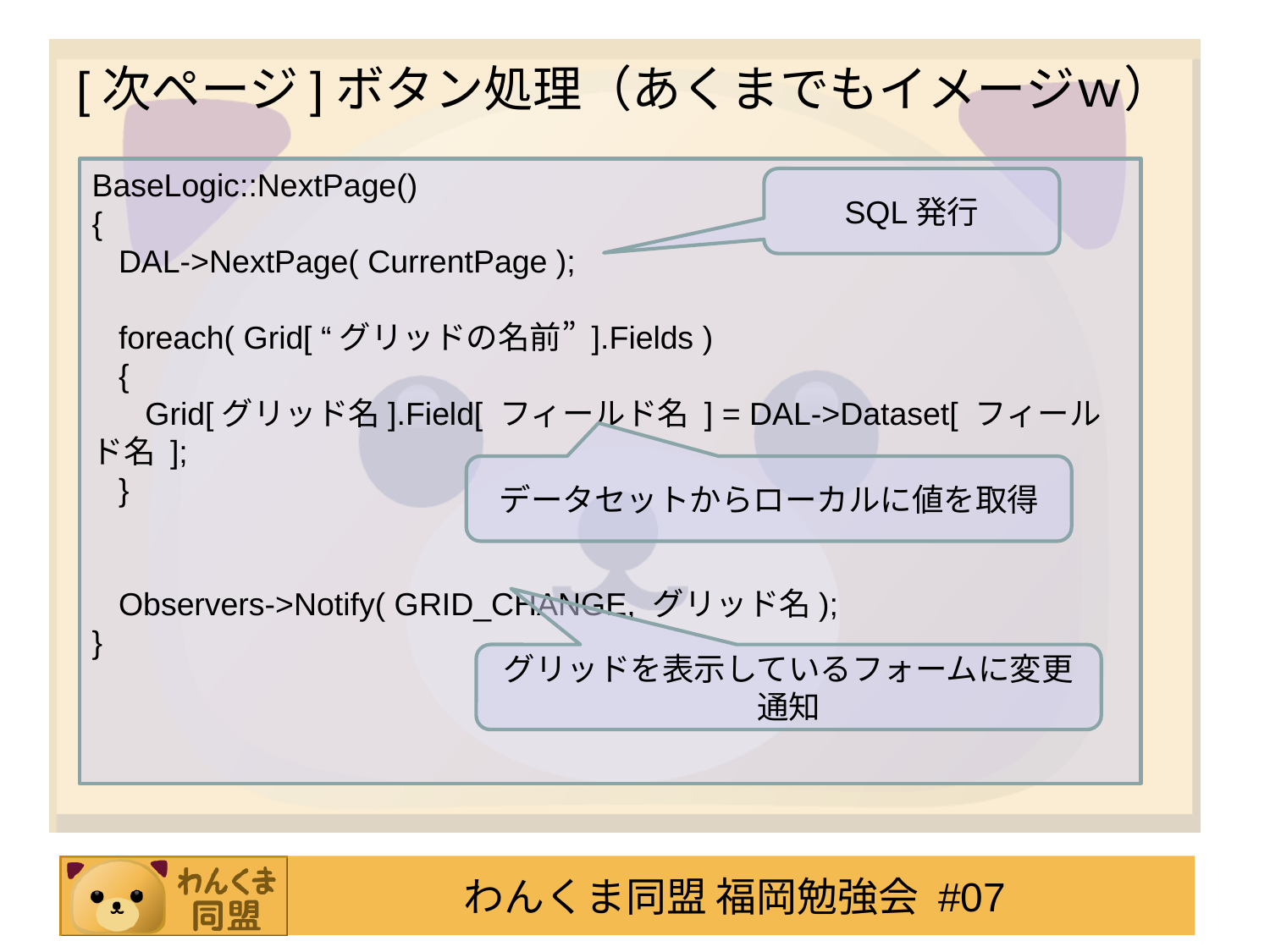

# [次ページ]ボタン処理（あくまでもイメージｗ）
BaseLogic::NextPage()
{
   DAL->NextPage( CurrentPage );

   foreach( Grid[ “グリッドの名前” ].Fields )
   {
      Grid[グリッド名].Field[ フィールド名 ] = DAL->Dataset[ フィールド名 ];
   }

   Observers->Notify( GRID_CHANGE, グリッド名);
}
SQL発行
データセットからローカルに値を取得
グリッドを表示しているフォームに変更通知